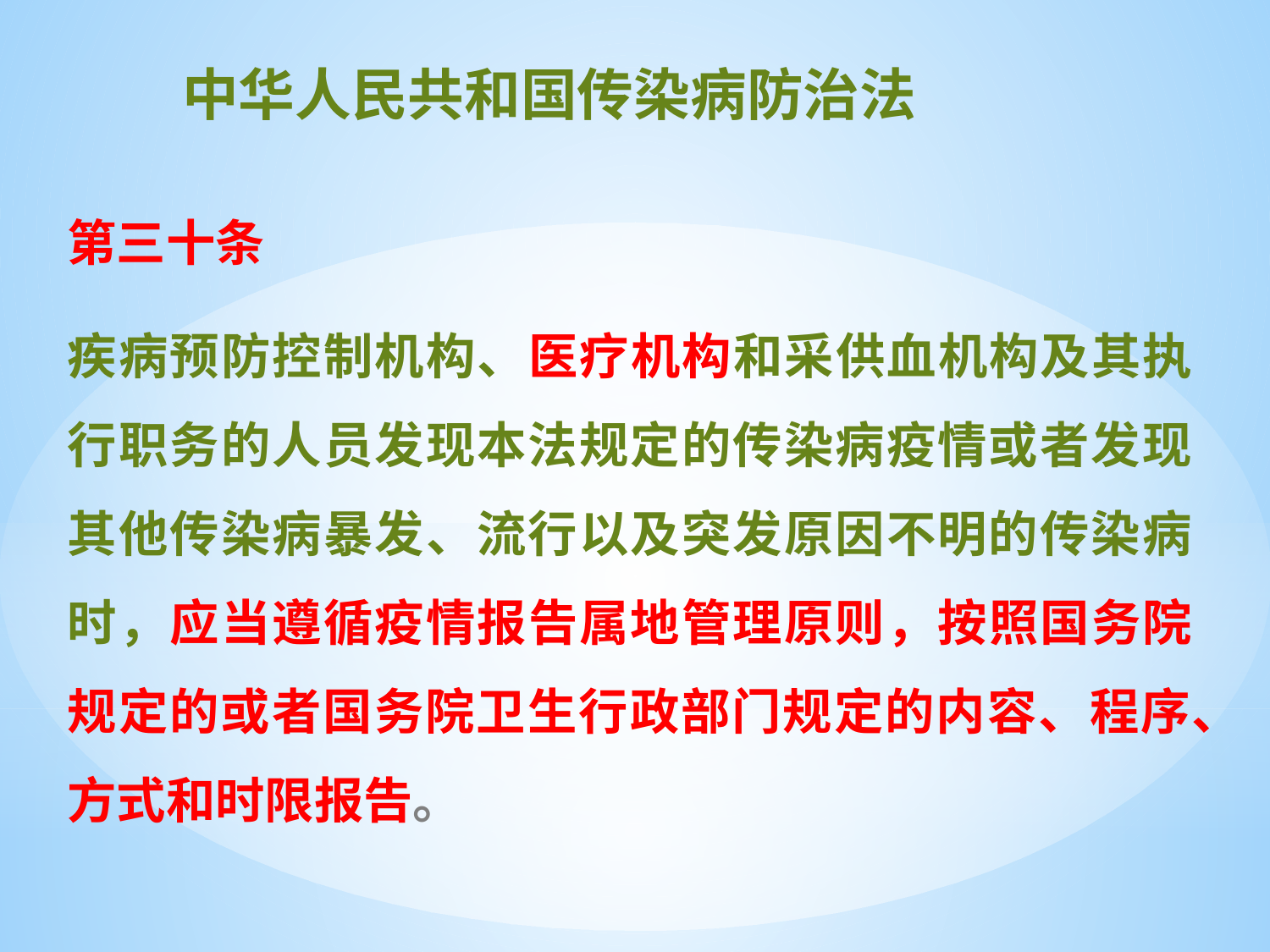

中华人民共和国传染病防治法
第三十条
疾病预防控制机构、医疗机构和采供血机构及其执行职务的人员发现本法规定的传染病疫情或者发现其他传染病暴发、流行以及突发原因不明的传染病时，应当遵循疫情报告属地管理原则，按照国务院规定的或者国务院卫生行政部门规定的内容、程序、方式和时限报告。